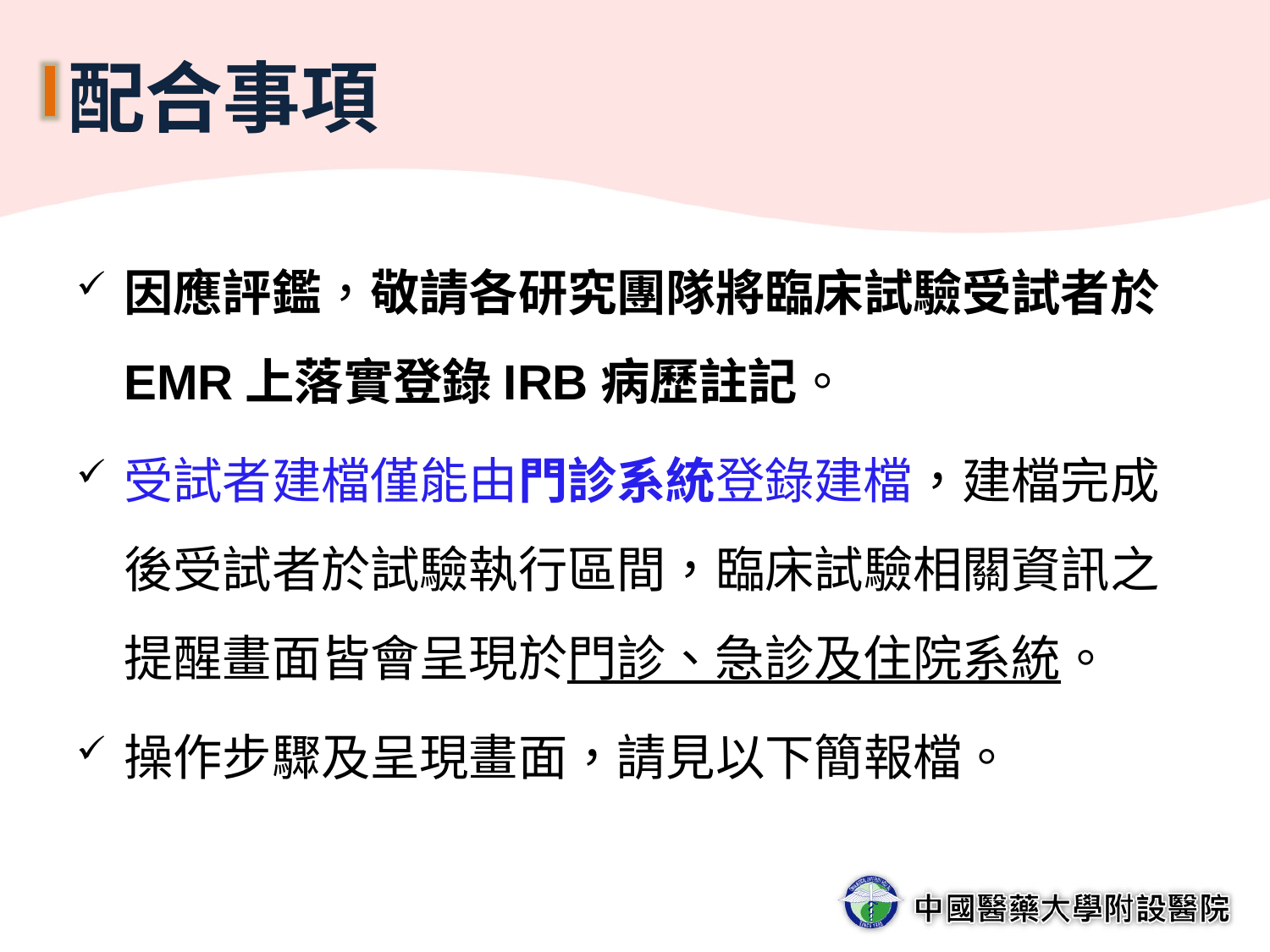

# 配合事項
因應評鑑，敬請各研究團隊將臨床試驗受試者於EMR上落實登錄IRB病歷註記。
受試者建檔僅能由門診系統登錄建檔，建檔完成後受試者於試驗執行區間，臨床試驗相關資訊之提醒畫面皆會呈現於門診、急診及住院系統。
操作步驟及呈現畫面，請見以下簡報檔。